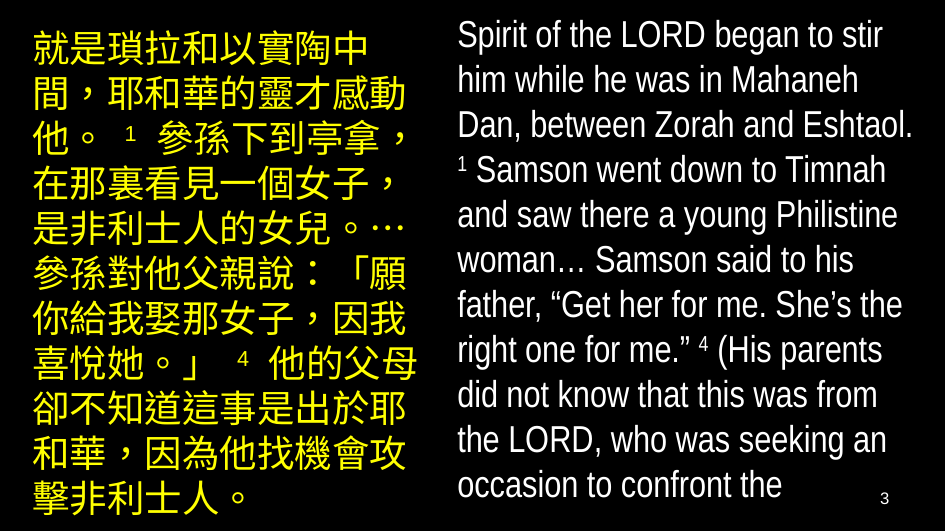

Spirit of the Lord began to stir him while he was in Mahaneh Dan, between Zorah and Eshtaol. 1 Samson went down to Timnah and saw there a young Philistine woman… Samson said to his father, “Get her for me. She’s the right one for me.” 4 (His parents did not know that this was from the Lord, who was seeking an occasion to confront the

就是瑣拉和以實陶中間，耶和華的靈才感動他。 1 參孫下到亭拿，在那裏看見一個女子，是非利士人的女兒。… 參孫對他父親說：「願你給我娶那女子，因我喜悅她。」 4 他的父母卻不知道這事是出於耶和華，因為他找機會攻擊非利士人。

3